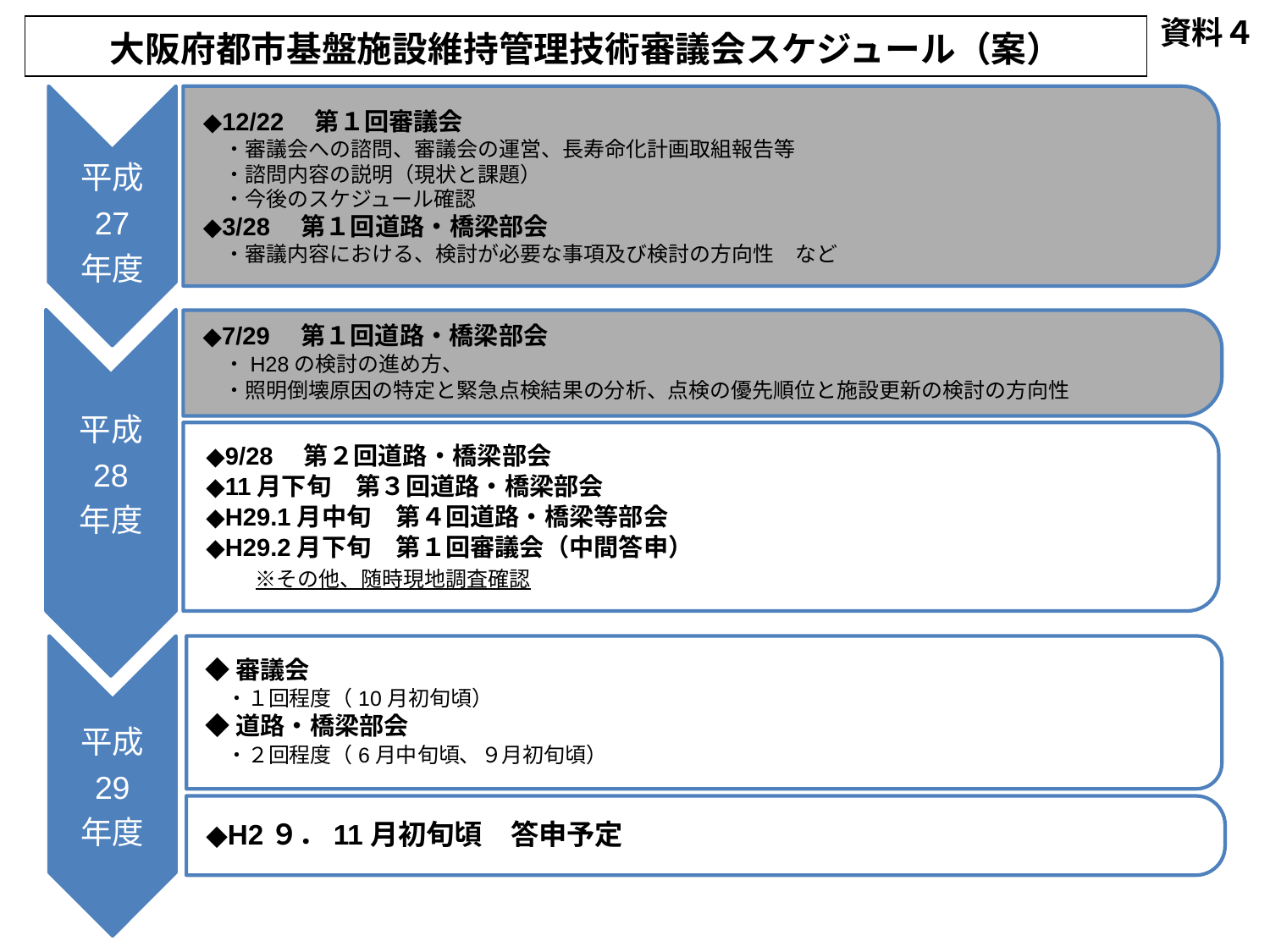

資料４

大阪府都市基盤施設維持管理技術審議会スケジュール（案）
平成
27
年度

◆12/22　第１回審議会
　・審議会への諮問、審議会の運営、長寿命化計画取組報告等
　・諮問内容の説明（現状と課題）
　・今後のスケジュール確認
◆3/28　第１回道路・橋梁部会
　・審議内容における、検討が必要な事項及び検討の方向性　など
平成
28
年度

◆7/29　第１回道路・橋梁部会
　・H28の検討の進め方、
　・照明倒壊原因の特定と緊急点検結果の分析、点検の優先順位と施設更新の検討の方向性

◆9/28　第２回道路・橋梁部会
◆11月下旬　第３回道路・橋梁部会
◆H29.1月中旬　第４回道路・橋梁等部会
◆H29.2月下旬　第１回審議会（中間答申）
　　※その他、随時現地調査確認
平成
29
年度

◆審議会
　・１回程度（10月初旬頃）
◆道路・橋梁部会
　・２回程度（6月中旬頃、９月初旬頃）

◆H2９．11月初旬頃　答申予定